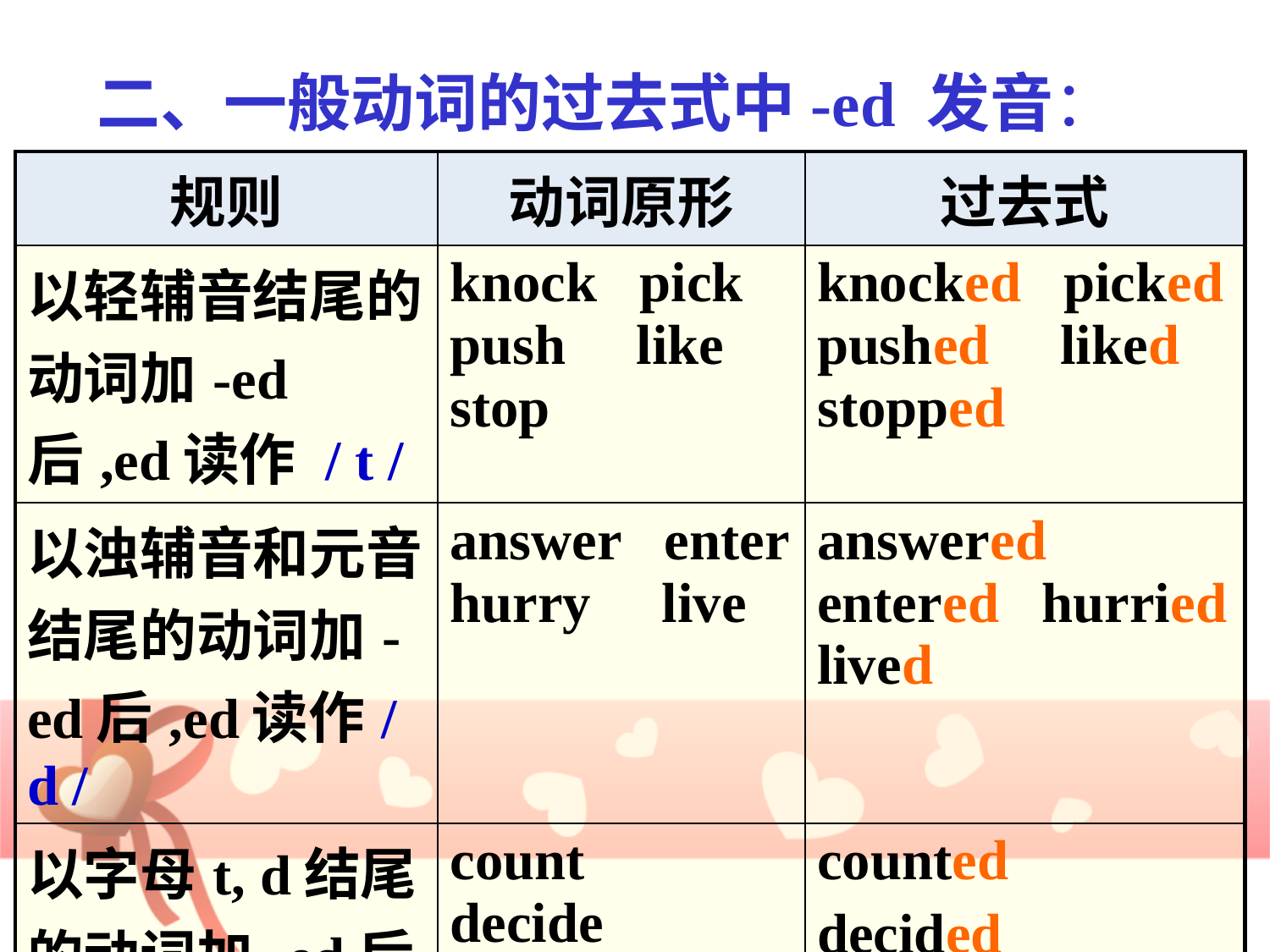

二、一般动词的过去式中-ed 发音：
| 规则 | 动词原形 | 过去式 |
| --- | --- | --- |
| 以轻辅音结尾的动词加-ed 后,ed读作 / t / | knock pick push like stop | knocked picked pushed liked stopped |
| 以浊辅音和元音结尾的动词加-ed后,ed读作/ d / | answer enter hurry live | answered entered hurried lived |
| 以字母t, d结尾的动词加-ed后,ed读作/ id / | count decide | counted decided |